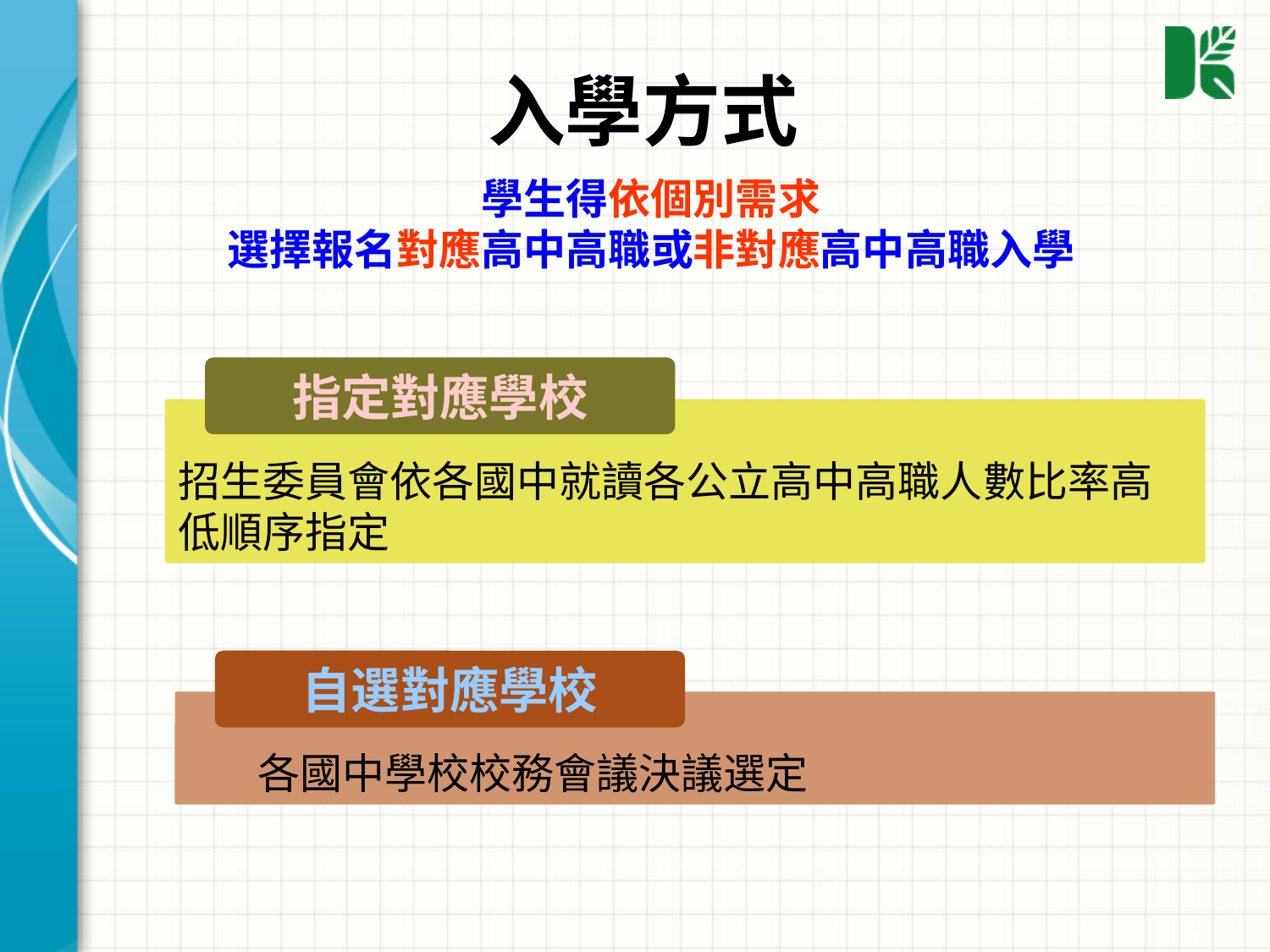

入學方式
學生得依個別需求
選擇報名對應高中高職或非對應高中高職入學
指定對應學校

招生委員會依各國中就讀各公立高中高職人數比率高低順序指定
自選對應學校

     各國中學校校務會議決議選定